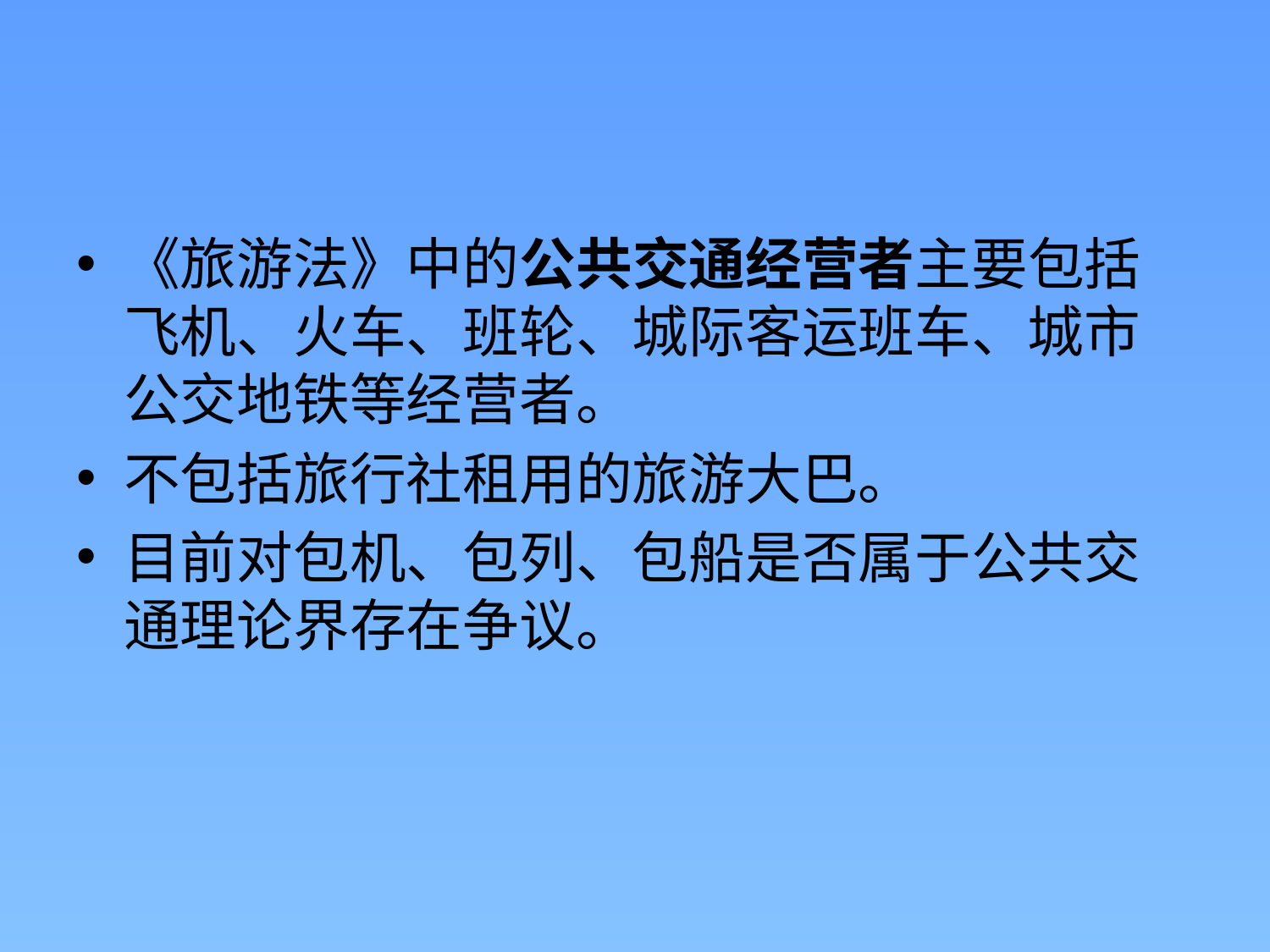

#
《旅游法》中的公共交通经营者主要包括飞机、火车、班轮、城际客运班车、城市公交地铁等经营者。
不包括旅行社租用的旅游大巴。
目前对包机、包列、包船是否属于公共交通理论界存在争议。